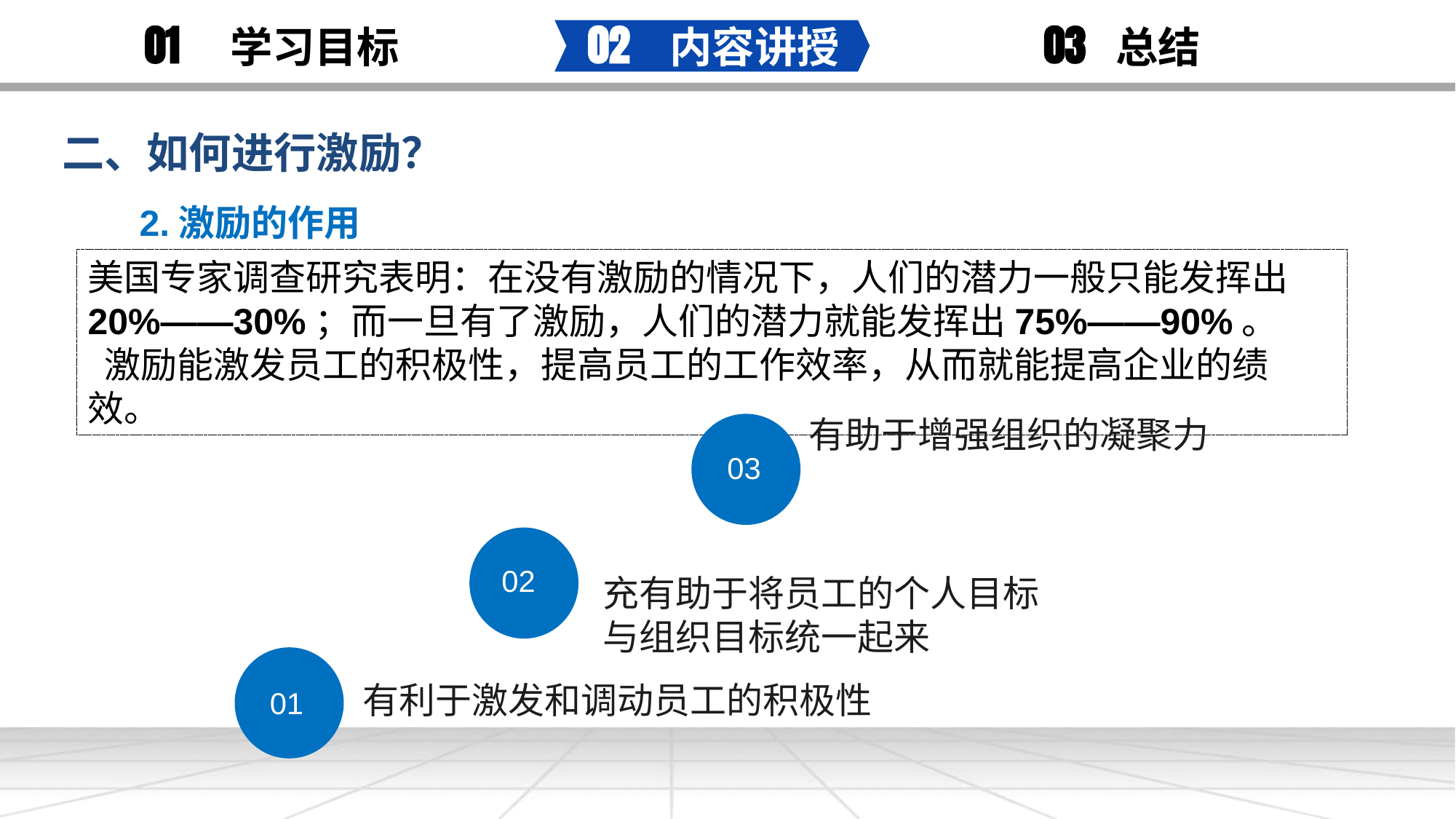

02   内容讲授
03  总结
01    学习目标

二、如何进行激励？
2.激励的作用
美国专家调查研究表明：在没有激励的情况下，人们的潜力一般只能发挥出20%——30%；而一旦有了激励，人们的潜力就能发挥出75%——90%。
 激励能激发员工的积极性，提高员工的工作效率，从而就能提高企业的绩效。

03
有助于增强组织的凝聚力

02
充有助于将员工的个人目标
与组织目标统一起来

01
有利于激发和调动员工的积极性